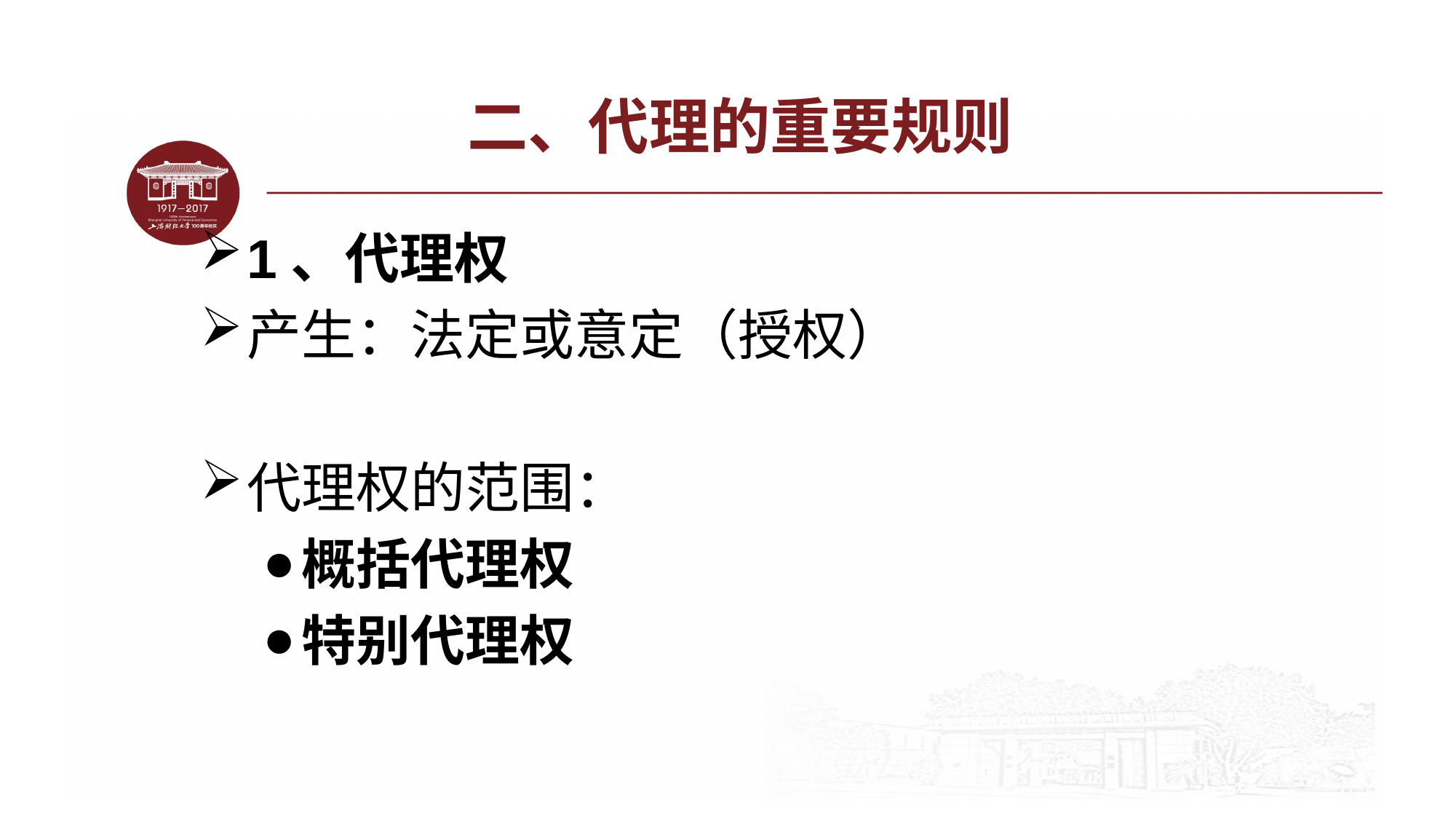

# 二、代理的重要规则
1、代理权
产生：法定或意定（授权）

代理权的范围：
概括代理权
特别代理权